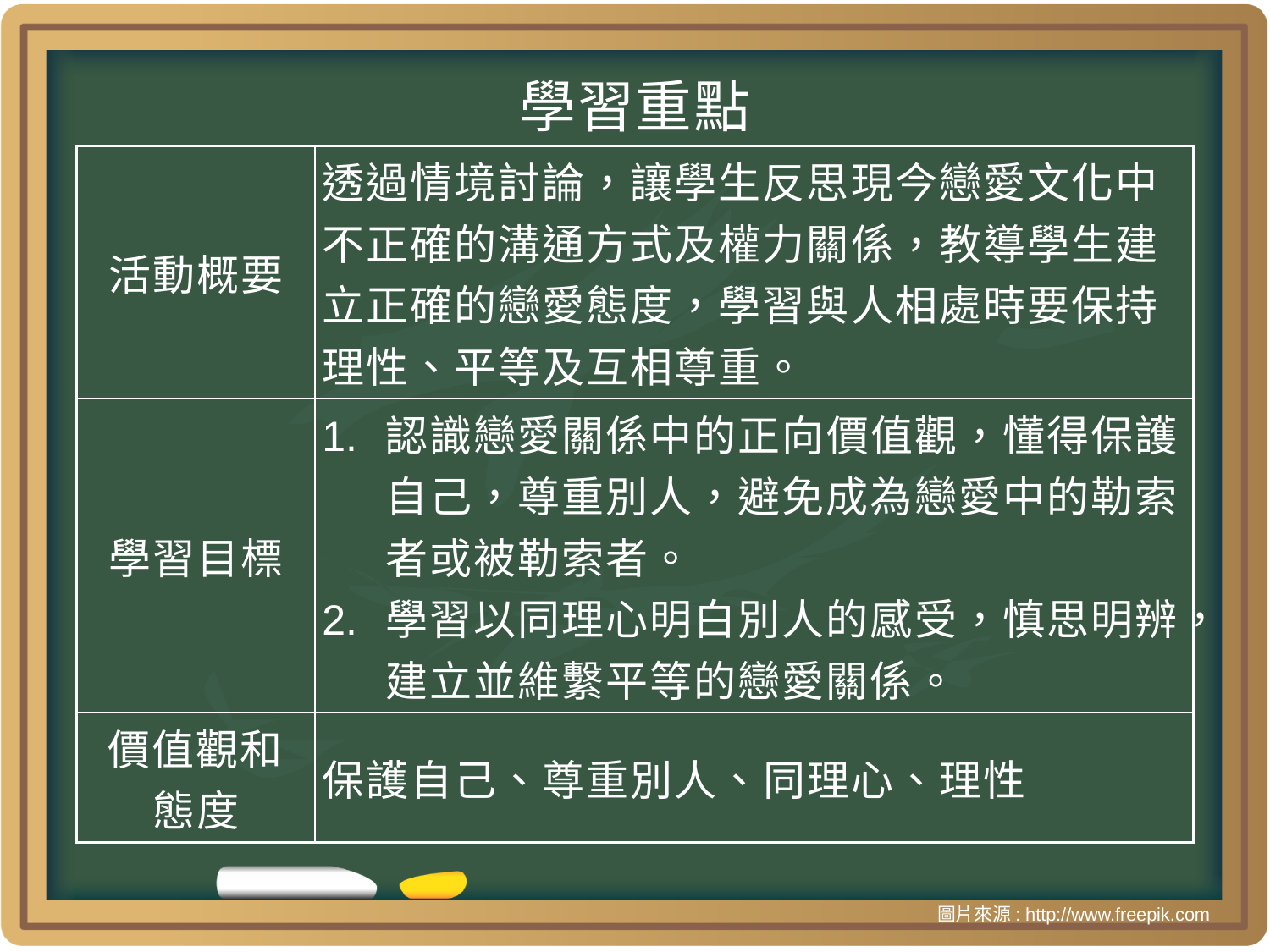

學習重點
| 活動概要 | 透過情境討論，讓學生反思現今戀愛文化中不正確的溝通方式及權力關係，教導學生建立正確的戀愛態度，學習與人相處時要保持理性、平等及互相尊重。 |
| --- | --- |
| 學習目標 | 認識戀愛關係中的正向價值觀，懂得保護自己，尊重別人，避免成為戀愛中的勒索者或被勒索者。 學習以同理心明白別人的感受，慎思明辨，建立並維繫平等的戀愛關係。 |
| 價值觀和 態度 | 保護自己、尊重別人、同理心、理性 |
圖片來源: http://www.freepik.com